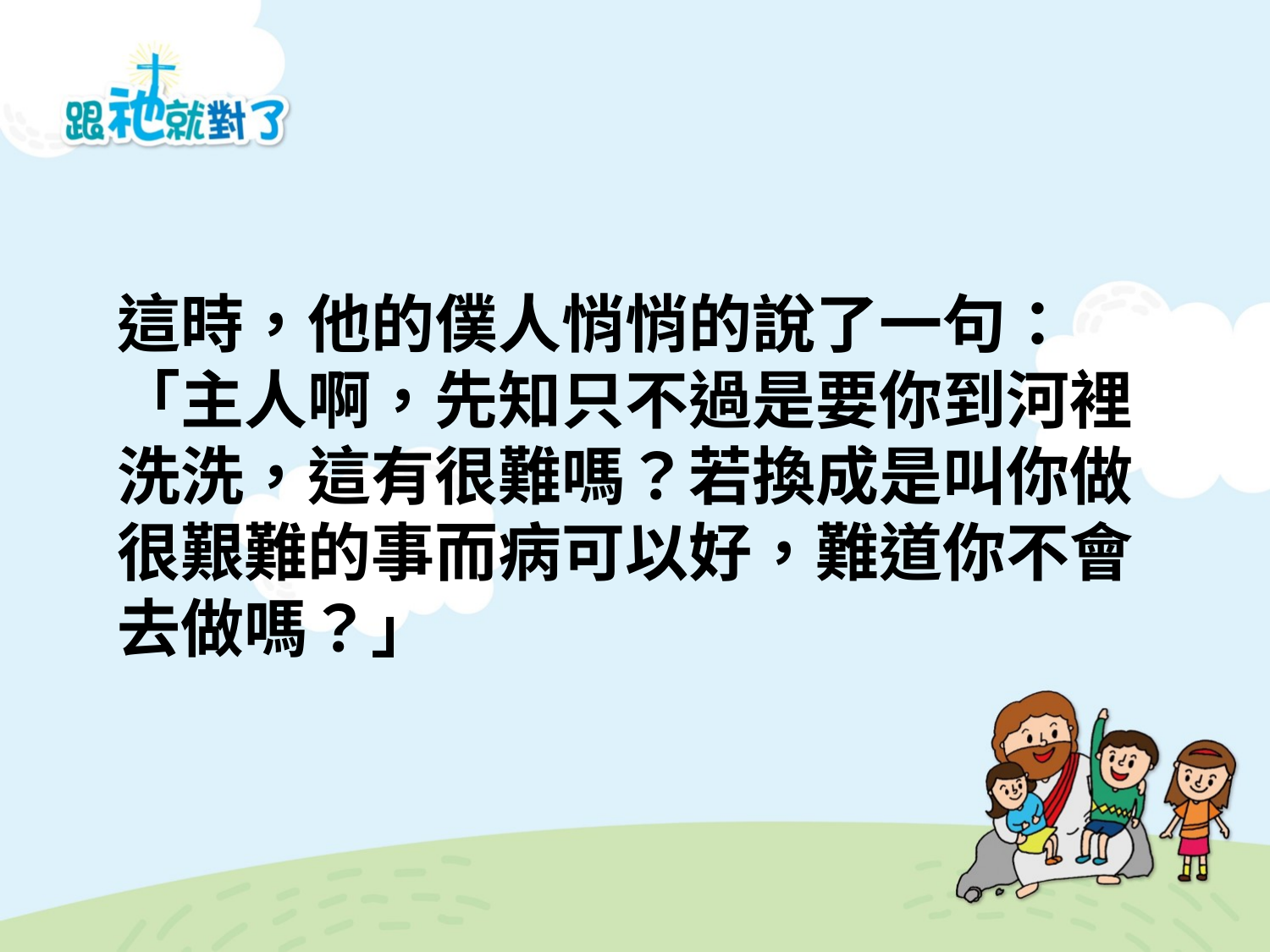

這時，他的僕人悄悄的說了一句：「主人啊，先知只不過是要你到河裡洗洗，這有很難嗎？若換成是叫你做很艱難的事而病可以好，難道你不會去做嗎？」